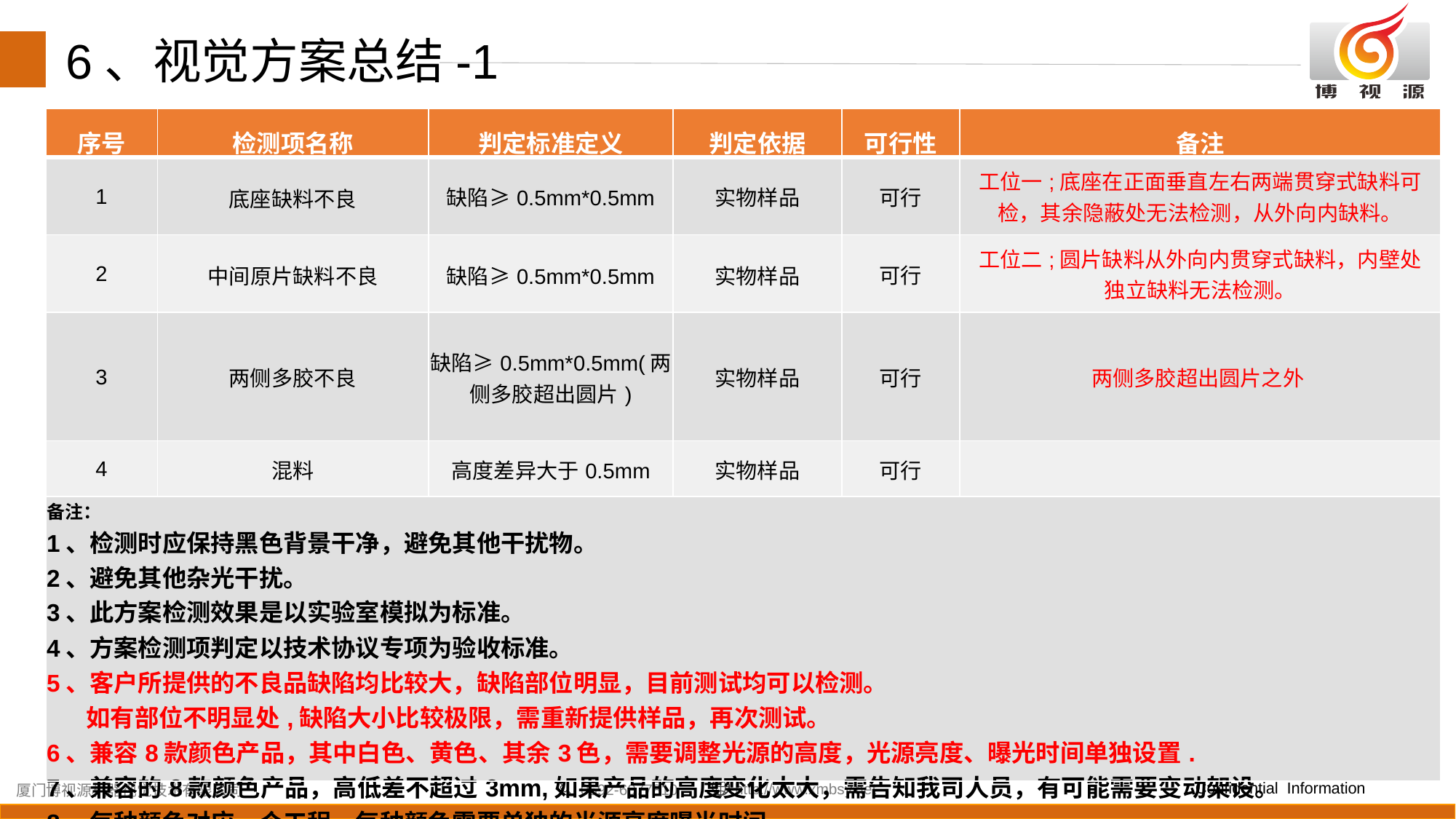

6、视觉方案总结-1
| 序号 | 检测项名称 | 判定标准定义 | 判定依据 | 可行性 | 备注 |
| --- | --- | --- | --- | --- | --- |
| 1 | 底座缺料不良 | 缺陷≥0.5mm\*0.5mm | 实物样品 | 可行 | 工位一;底座在正面垂直左右两端贯穿式缺料可检，其余隐蔽处无法检测，从外向内缺料。 |
| 2 | 中间原片缺料不良 | 缺陷≥0.5mm\*0.5mm | 实物样品 | 可行 | 工位二;圆片缺料从外向内贯穿式缺料，内壁处独立缺料无法检测。 |
| 3 | 两侧多胶不良 | 缺陷≥0.5mm\*0.5mm(两侧多胶超出圆片) | 实物样品 | 可行 | 两侧多胶超出圆片之外 |
| 4 | 混料 | 高度差异大于0.5mm | 实物样品 | 可行 |  |
| 备注： 1、检测时应保持黑色背景干净，避免其他干扰物。 2、避免其他杂光干扰。 3、此方案检测效果是以实验室模拟为标准。 4、方案检测项判定以技术协议专项为验收标准。 5、客户所提供的不良品缺陷均比较大，缺陷部位明显，目前测试均可以检测。 如有部位不明显处,缺陷大小比较极限，需重新提供样品，再次测试。 6、兼容8款颜色产品，其中白色、黄色、其余3色，需要调整光源的高度，光源亮度、曝光时间单独设置. 7、兼容的8款颜色产品，高低差不超过3mm,如果产品的高度变化太大，需告知我司人员，有可能需要变动架设。 8、每种颜色对应一个工程，每种颜色需要单独的光源亮度曝光时间. |  |  |  |  |  |